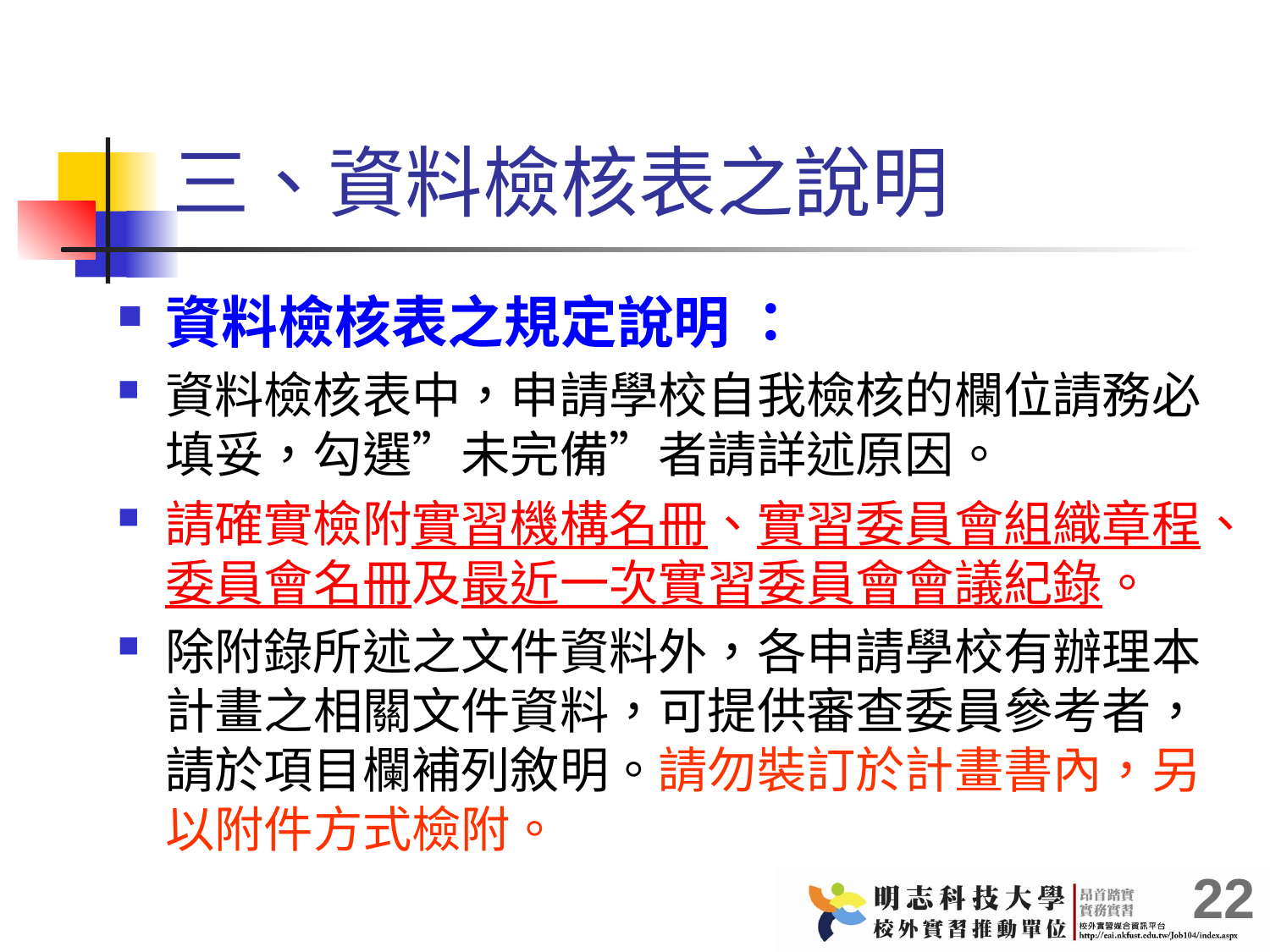

# 三、資料檢核表之說明
資料檢核表之規定說明 ：
資料檢核表中，申請學校自我檢核的欄位請務必填妥，勾選”未完備”者請詳述原因。
請確實檢附實習機構名冊、實習委員會組織章程、委員會名冊及最近一次實習委員會會議紀錄。
除附錄所述之文件資料外，各申請學校有辦理本計畫之相關文件資料，可提供審查委員參考者，請於項目欄補列敘明。請勿裝訂於計畫書內，另以附件方式檢附。

22